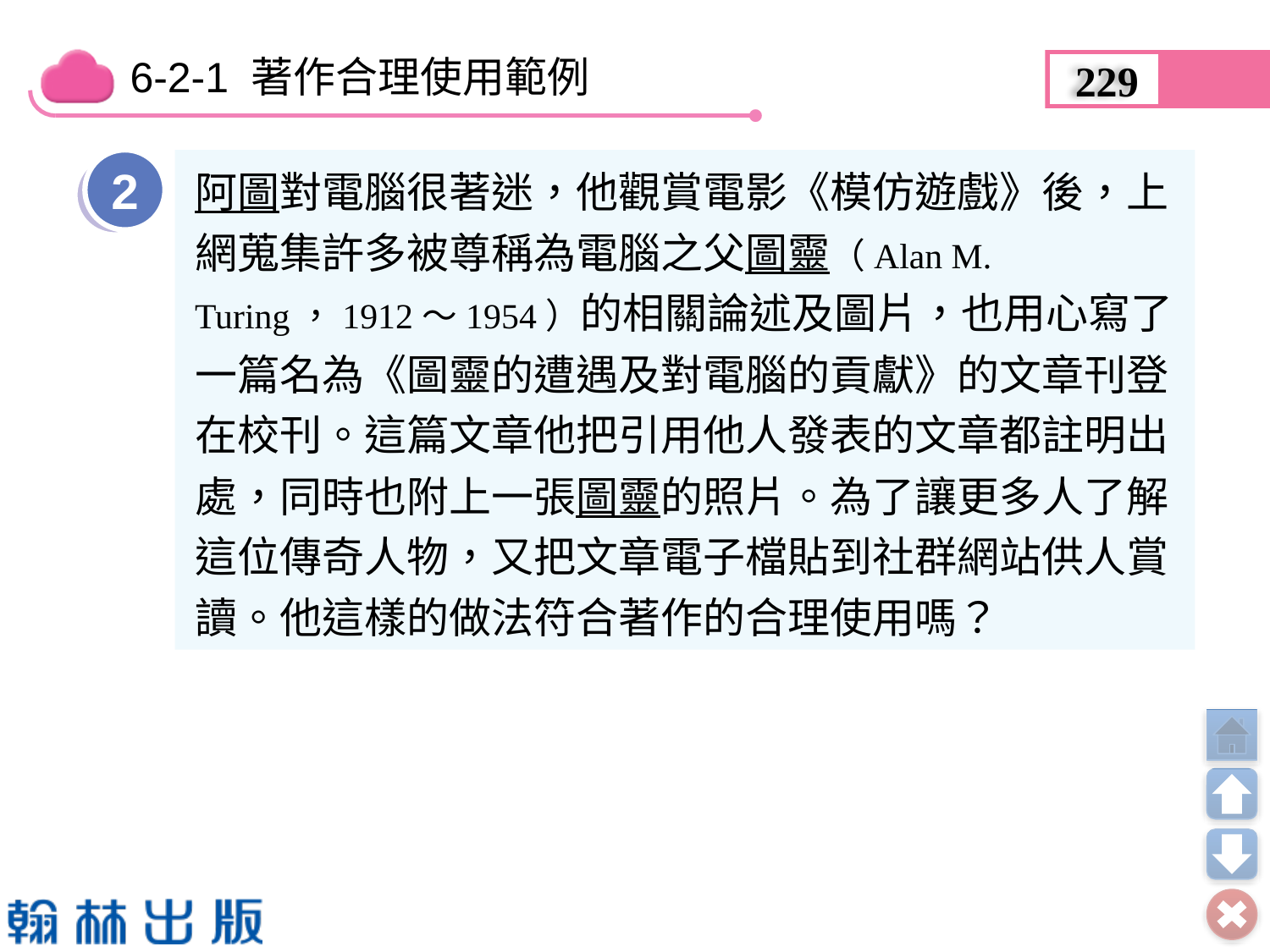

229
2

阿圖對電腦很著迷，他觀賞電影《模仿遊戲》後，上網蒐集許多被尊稱為電腦之父圖靈（Alan M. Turing，1912～1954）的相關論述及圖片，也用心寫了一篇名為《圖靈的遭遇及對電腦的貢獻》的文章刊登在校刊。這篇文章他把引用他人發表的文章都註明出處，同時也附上一張圖靈的照片。為了讓更多人了解這位傳奇人物，又把文章電子檔貼到社群網站供人賞讀。他這樣的做法符合著作的合理使用嗎？